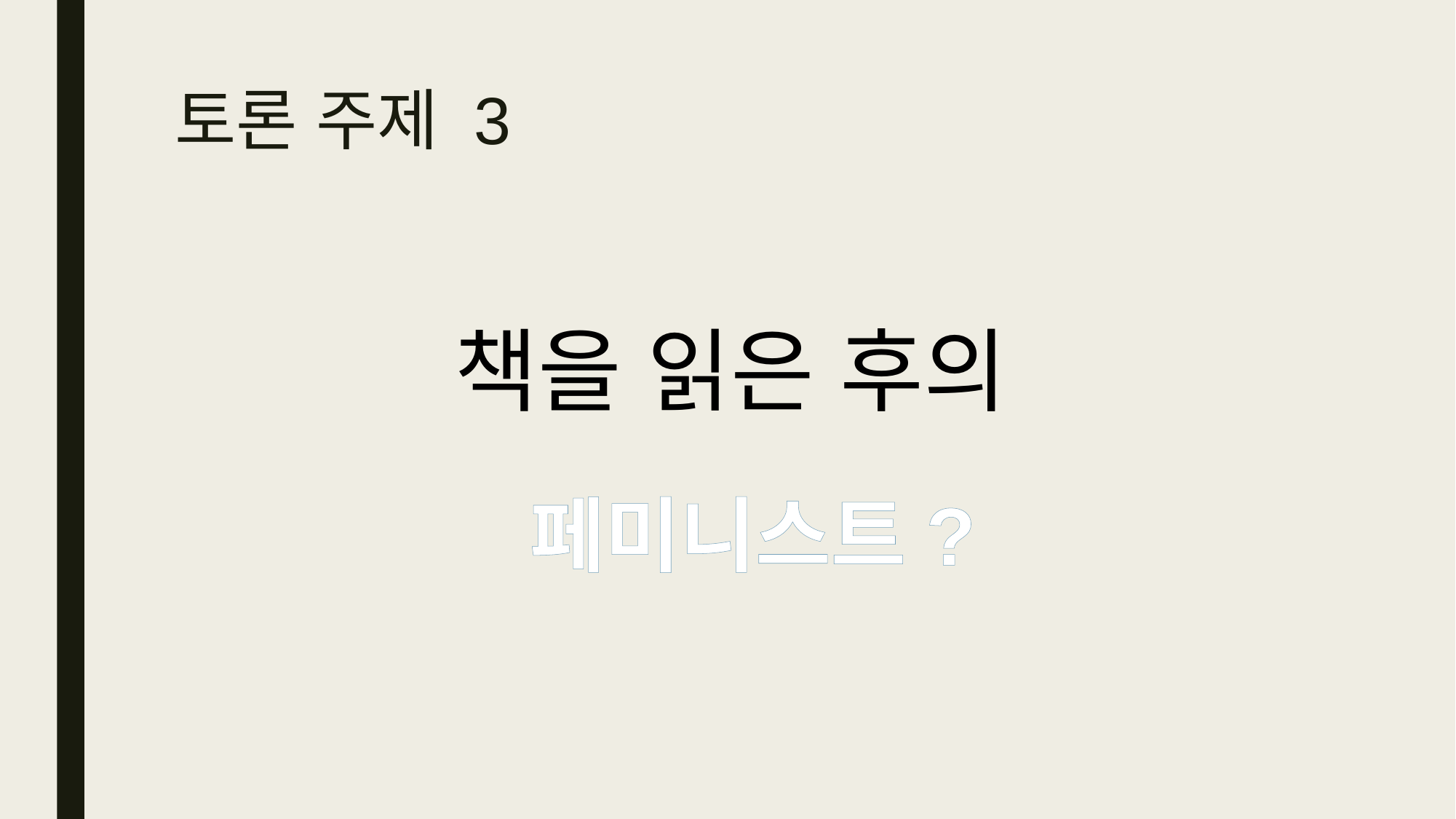

# 토론 주제 3
책을 읽은 후의
페미니스트?